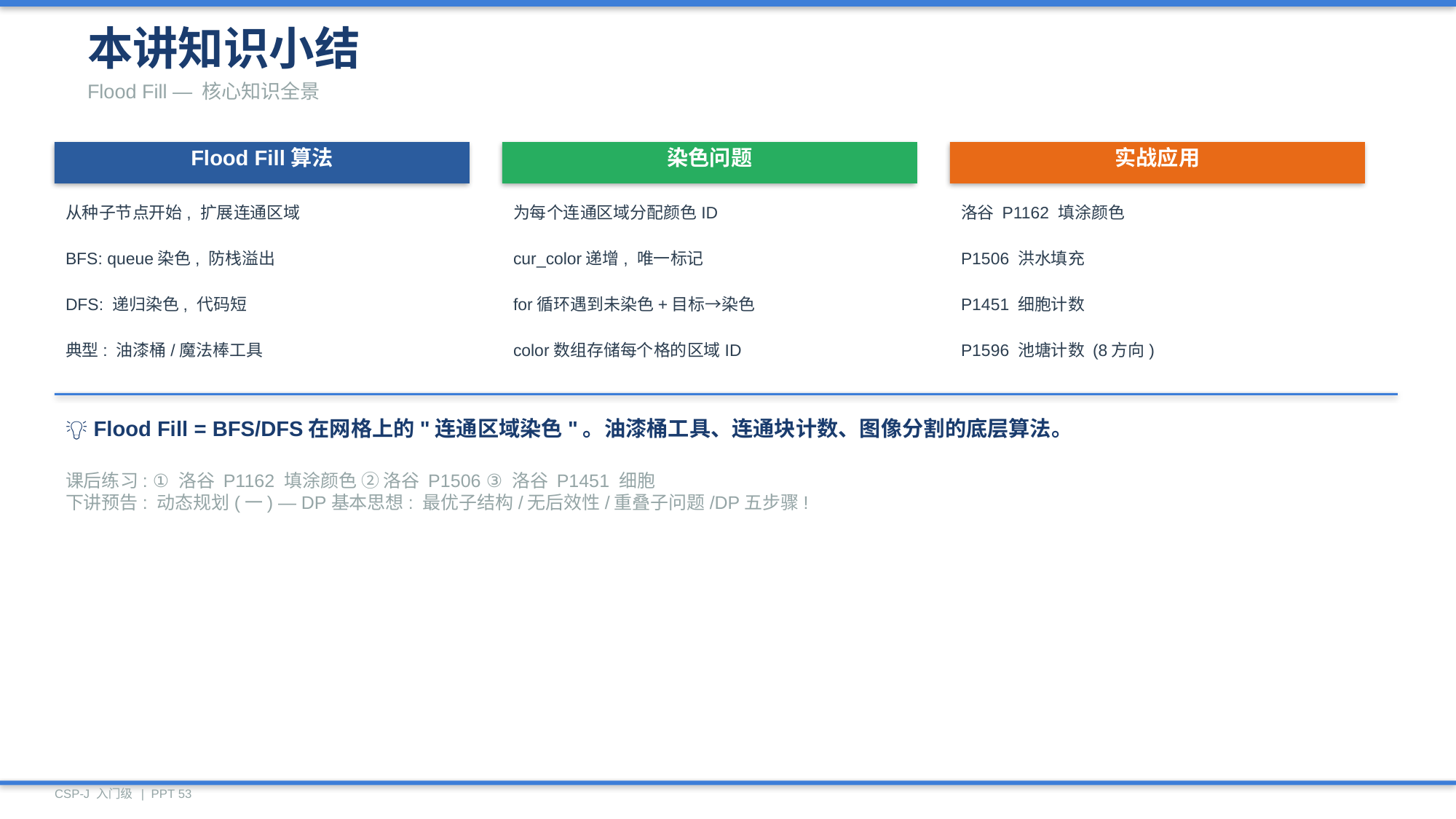

本讲知识小结
Flood Fill — 核心知识全景

Flood Fill算法
染色问题
实战应用
从种子节点开始, 扩展连通区域
为每个连通区域分配颜色ID
洛谷 P1162 填涂颜色
BFS: queue染色, 防栈溢出
cur_color递增, 唯一标记
P1506 洪水填充
DFS: 递归染色, 代码短
for循环遇到未染色+目标→染色
P1451 细胞计数
典型: 油漆桶/魔法棒工具
color数组存储每个格的区域ID
P1596 池塘计数 (8方向)

💡 Flood Fill = BFS/DFS在网格上的"连通区域染色"。油漆桶工具、连通块计数、图像分割的底层算法。
课后练习: ① 洛谷 P1162 填涂颜色 ② 洛谷 P1506 ③ 洛谷 P1451 细胞
下讲预告: 动态规划(一) — DP基本思想: 最优子结构/无后效性/重叠子问题/DP五步骤!

CSP-J 入门级  |  PPT 53